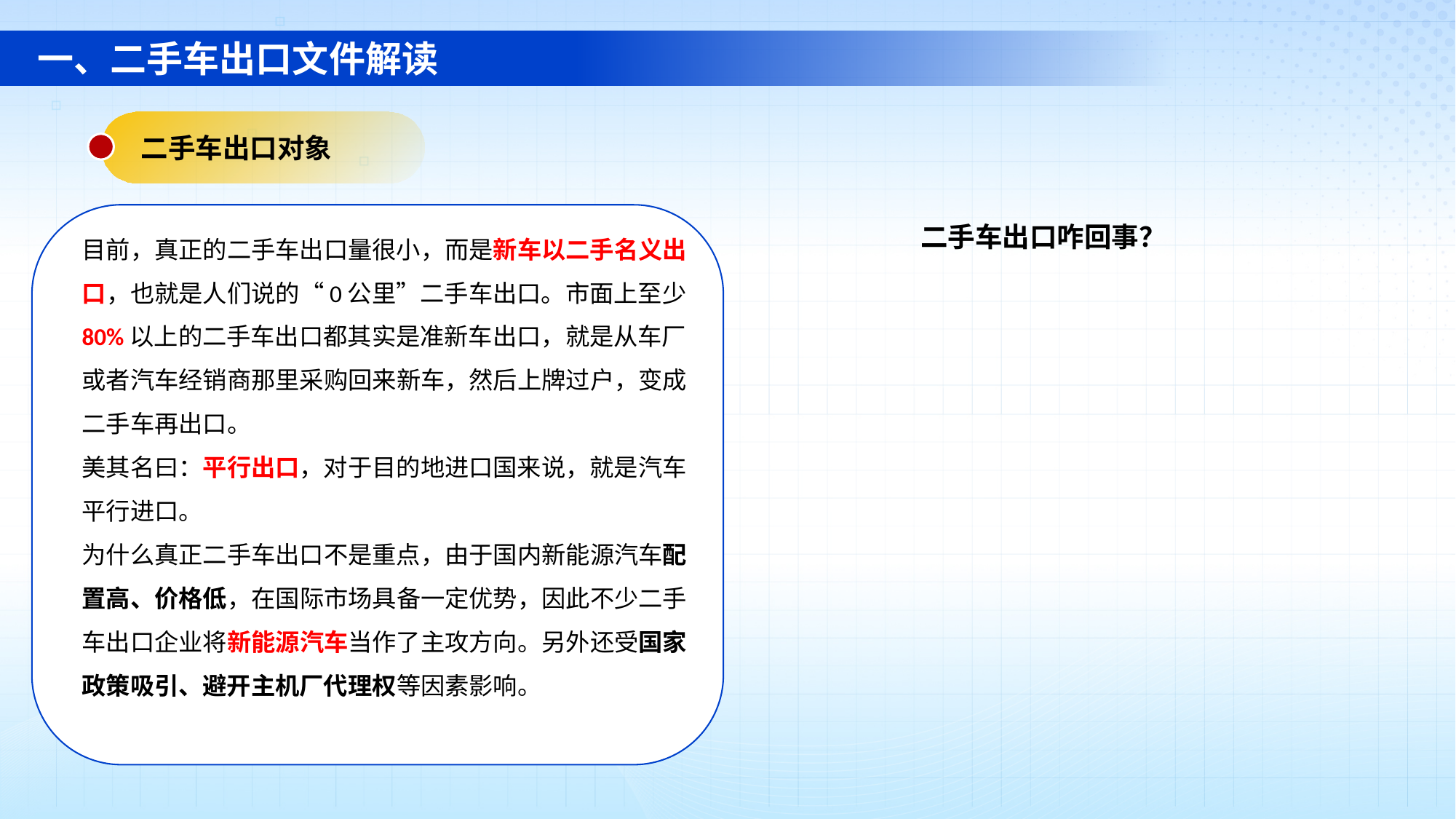

一、二手车出口文件解读
  二手车出口对象

目前，真正的二手车出口量很小，而是新车以二手名义出口，也就是人们说的“0公里”二手车出口。市面上至少80%以上的二手车出口都其实是准新车出口，就是从车厂或者汽车经销商那里采购回来新车，然后上牌过户，变成二手车再出口。
美其名曰：平行出口，对于目的地进口国来说，就是汽车平行进口。
为什么真正二手车出口不是重点，由于国内新能源汽车配置高、价格低，在国际市场具备一定优势，因此不少二手车出口企业将新能源汽车当作了主攻方向。另外还受国家政策吸引、避开主机厂代理权等因素影响。

二手车出口咋回事？